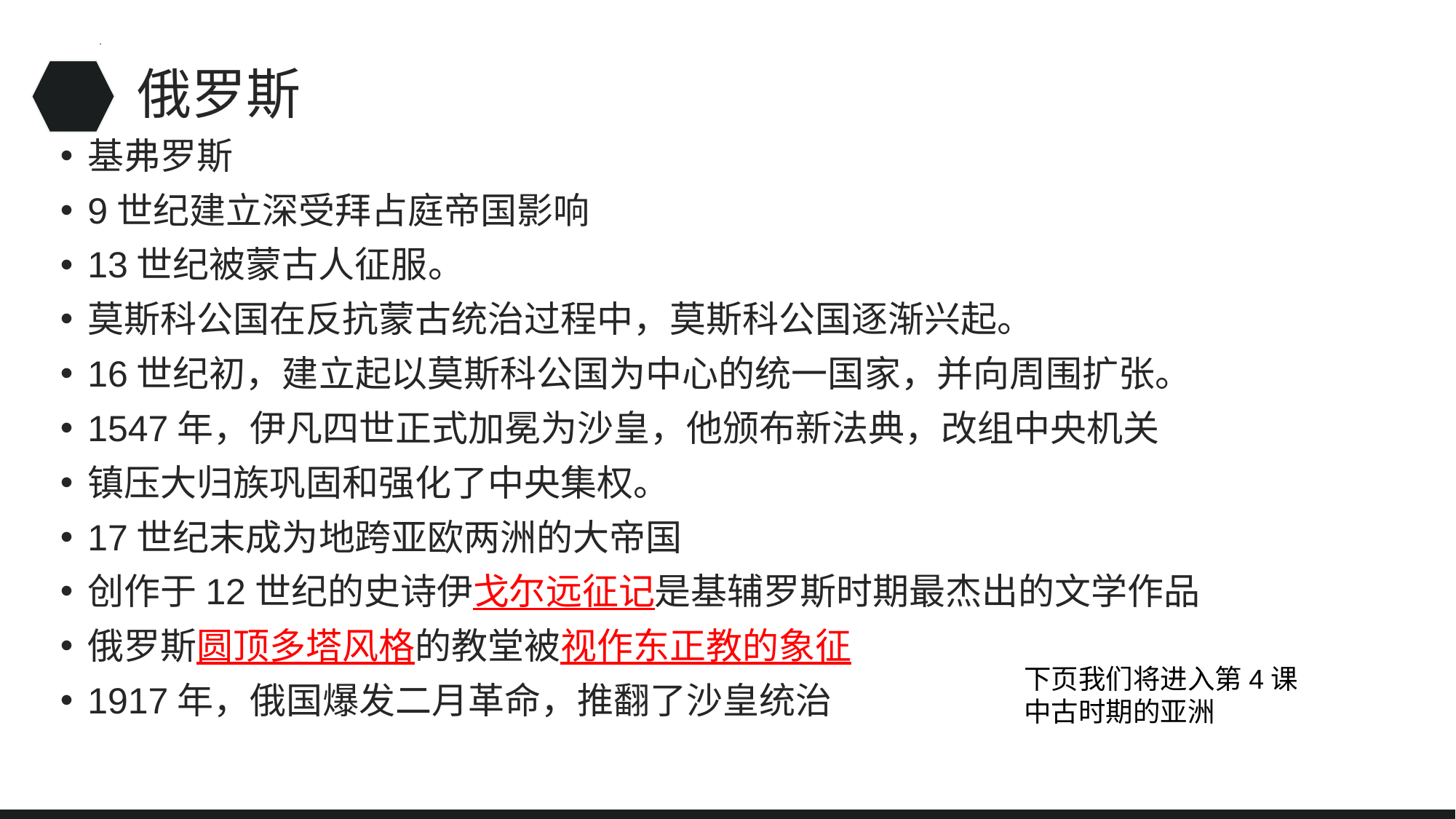

# 俄罗斯
基弗罗斯
9世纪建立深受拜占庭帝国影响
13世纪被蒙古人征服。
莫斯科公国在反抗蒙古统治过程中，莫斯科公国逐渐兴起。
16世纪初，建立起以莫斯科公国为中心的统一国家，并向周围扩张。
1547年，伊凡四世正式加冕为沙皇，他颁布新法典，改组中央机关
镇压大归族巩固和强化了中央集权。
17世纪末成为地跨亚欧两洲的大帝国
创作于12世纪的史诗伊戈尔远征记是基辅罗斯时期最杰出的文学作品
俄罗斯圆顶多塔风格的教堂被视作东正教的象征
1917年，俄国爆发二月革命，推翻了沙皇统治
下页我们将进入第4课
中古时期的亚洲